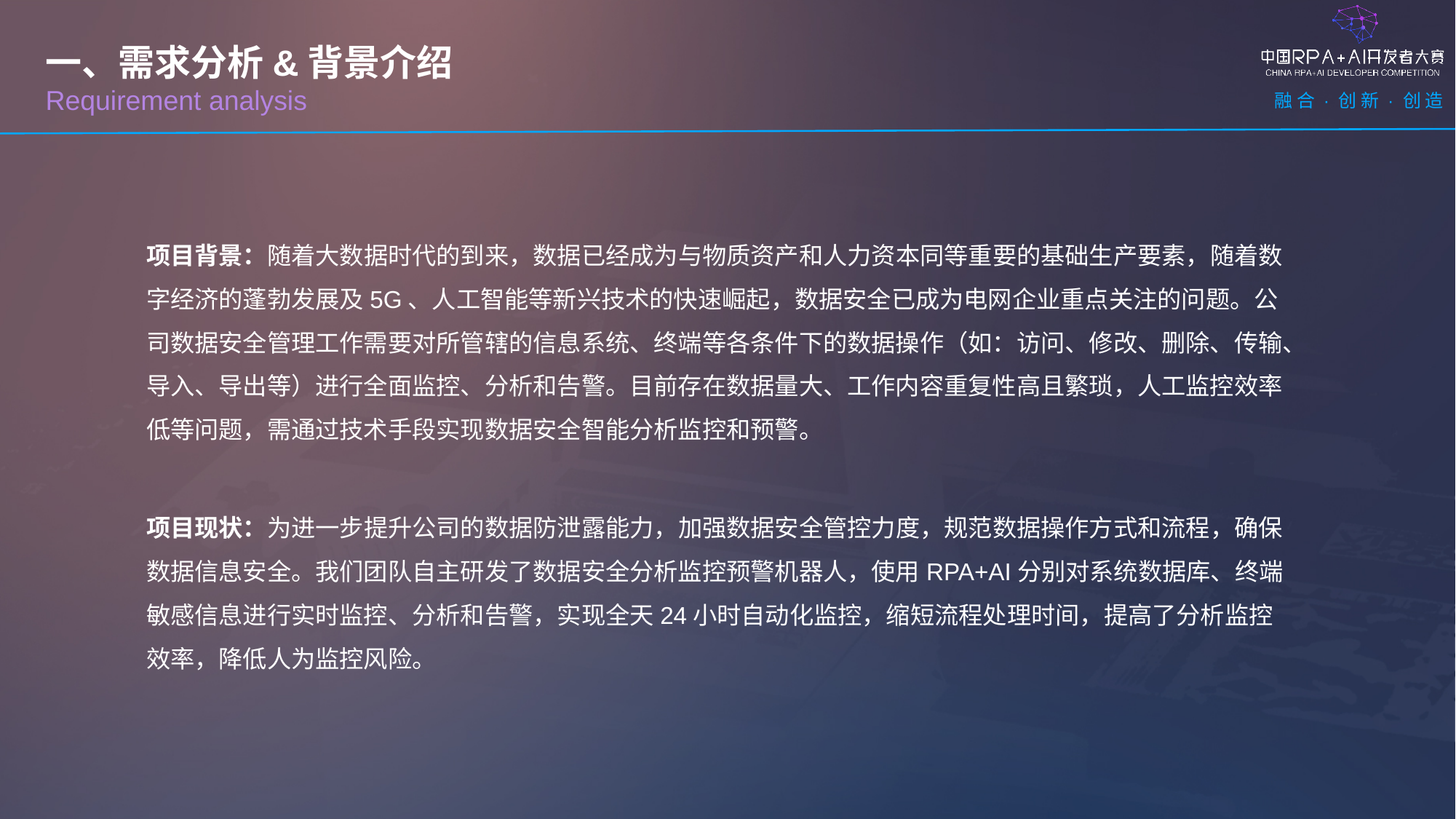

一、需求分析&背景介绍
Requirement analysis
项目背景：随着大数据时代的到来，数据已经成为与物质资产和人力资本同等重要的基础生产要素，随着数字经济的蓬勃发展及5G、人工智能等新兴技术的快速崛起，数据安全已成为电网企业重点关注的问题。公司数据安全管理工作需要对所管辖的信息系统、终端等各条件下的数据操作（如：访问、修改、删除、传输、导入、导出等）进行全面监控、分析和告警。目前存在数据量大、工作内容重复性高且繁琐，人工监控效率低等问题，需通过技术手段实现数据安全智能分析监控和预警。

项目现状：为进一步提升公司的数据防泄露能力，加强数据安全管控力度，规范数据操作方式和流程，确保数据信息安全。我们团队自主研发了数据安全分析监控预警机器人，使用RPA+AI分别对系统数据库、终端敏感信息进行实时监控、分析和告警，实现全天24小时自动化监控，缩短流程处理时间，提高了分析监控效率，降低人为监控风险。